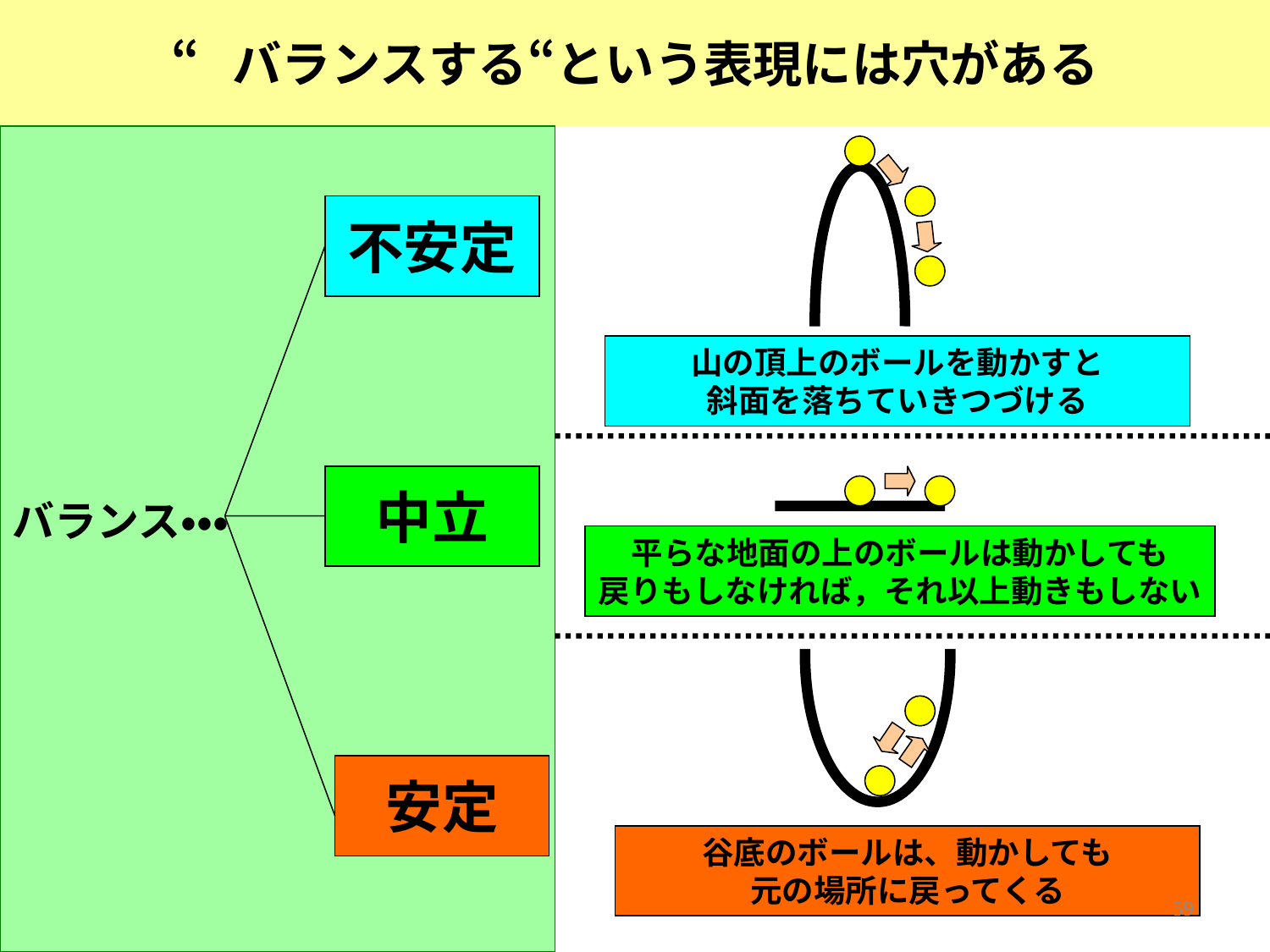

“バランスする“という表現には穴がある
バランス・・・

不安定

山の頂上のボールを動かすと
斜面を落ちていきつづける

中立

安定
平らな地面の上のボールは動かしても
戻りもしなければ，それ以上動きもしない

谷底のボールは、動かしても
元の場所に戻ってくる
59